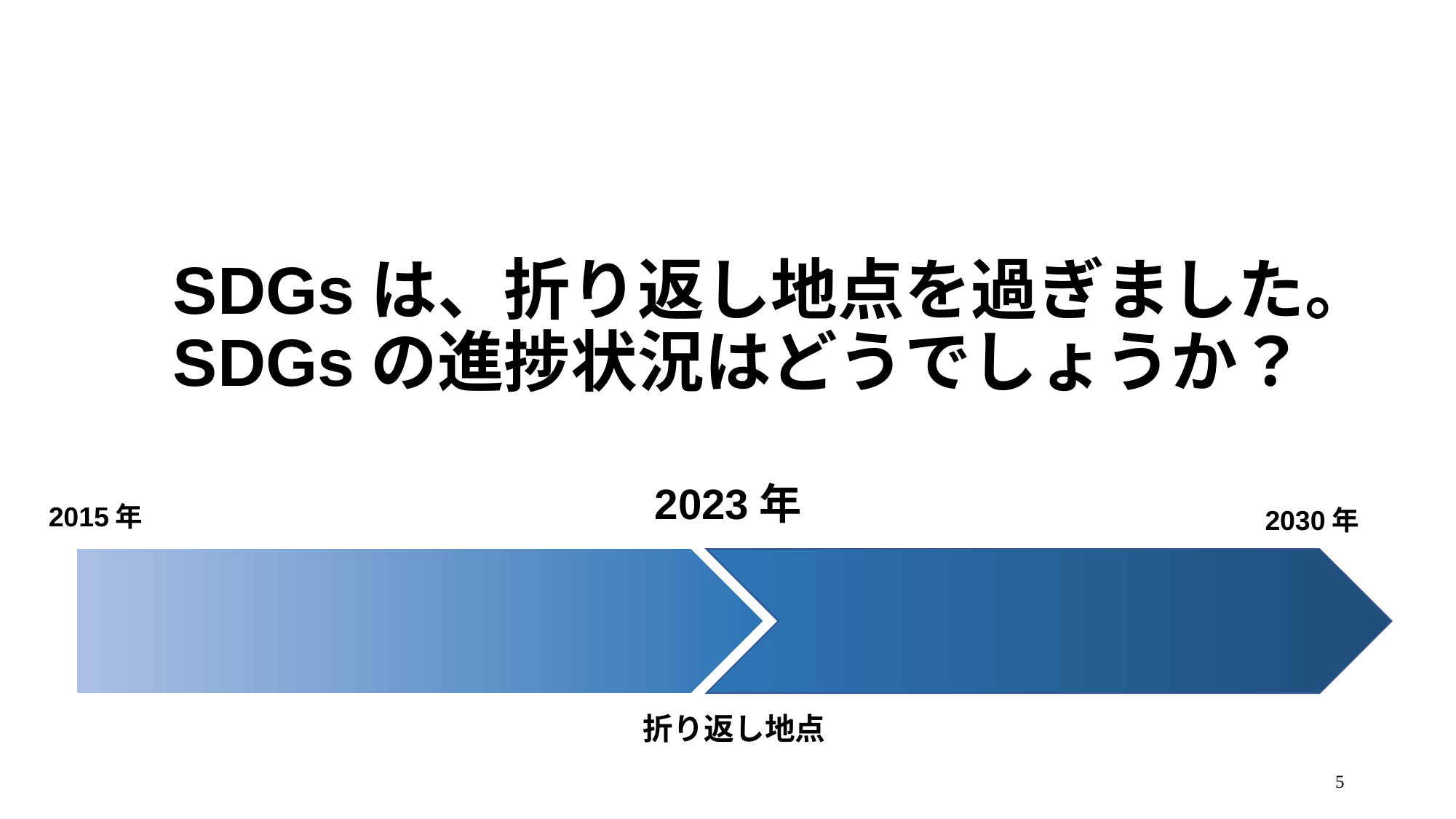

# SDGsは、折り返し地点を過ぎました。 SDGsの進捗状況はどうでしょうか？
2023年
2015年
2030年

折り返し地点
5